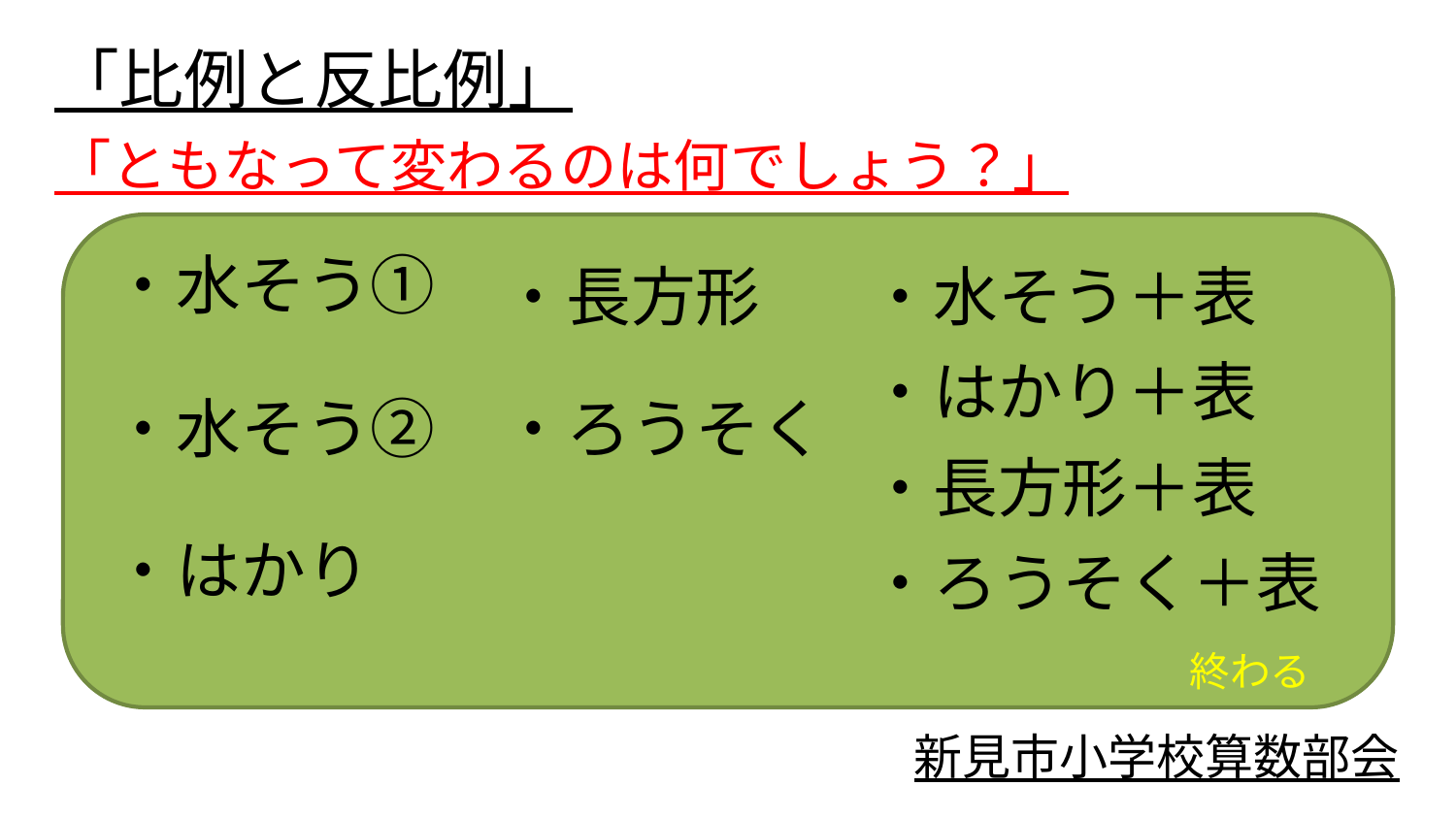

「比例と反比例」
「ともなって変わるのは何でしょう？」

・水そう①
・長方形
・水そう＋表
・はかり＋表
・水そう②
・ろうそく
・長方形＋表
・はかり
・ろうそく＋表
終わる
新見市小学校算数部会